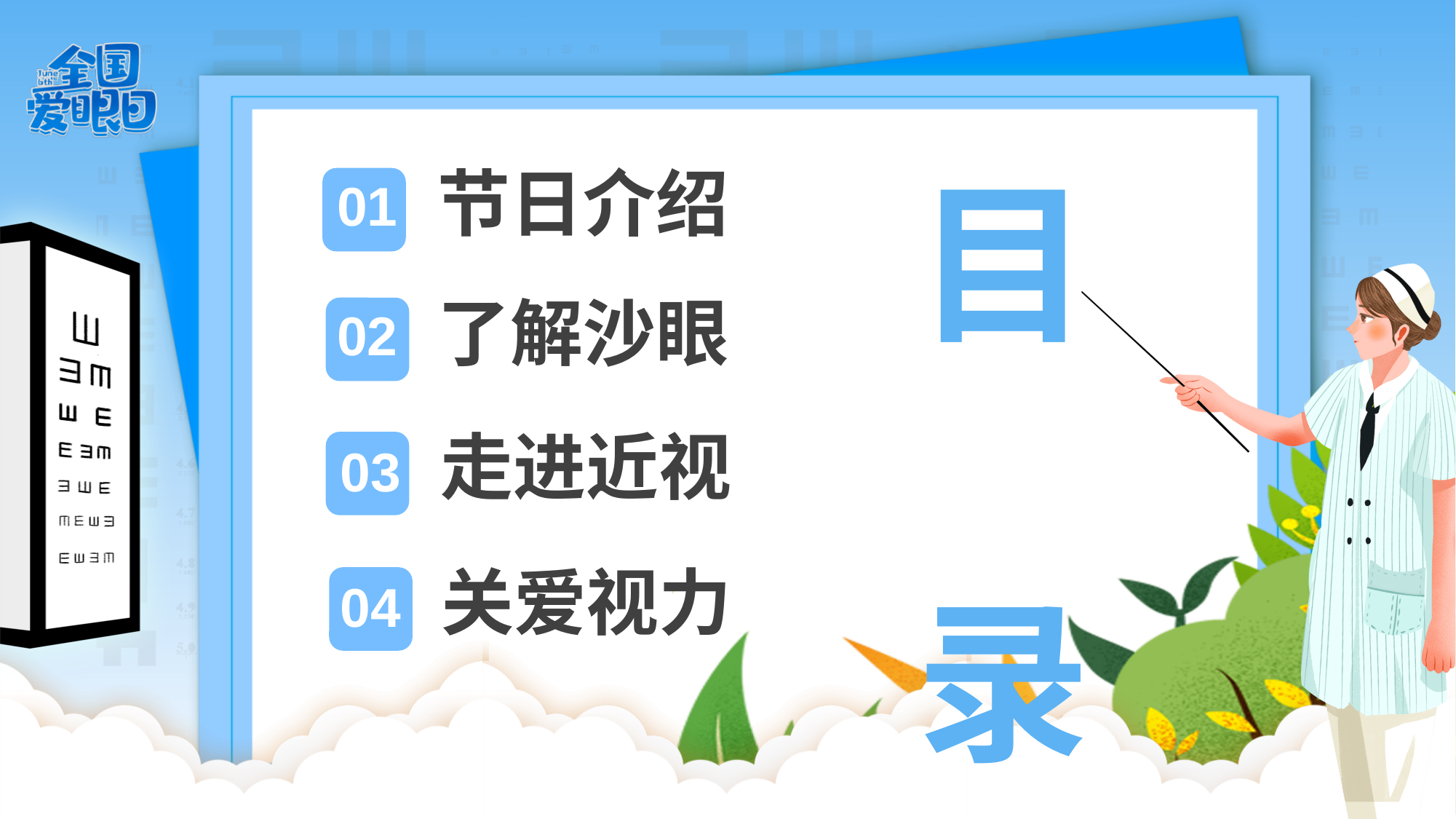

目
录
节日介绍
01

了解沙眼
02

走进近视
03

关爱视力
04